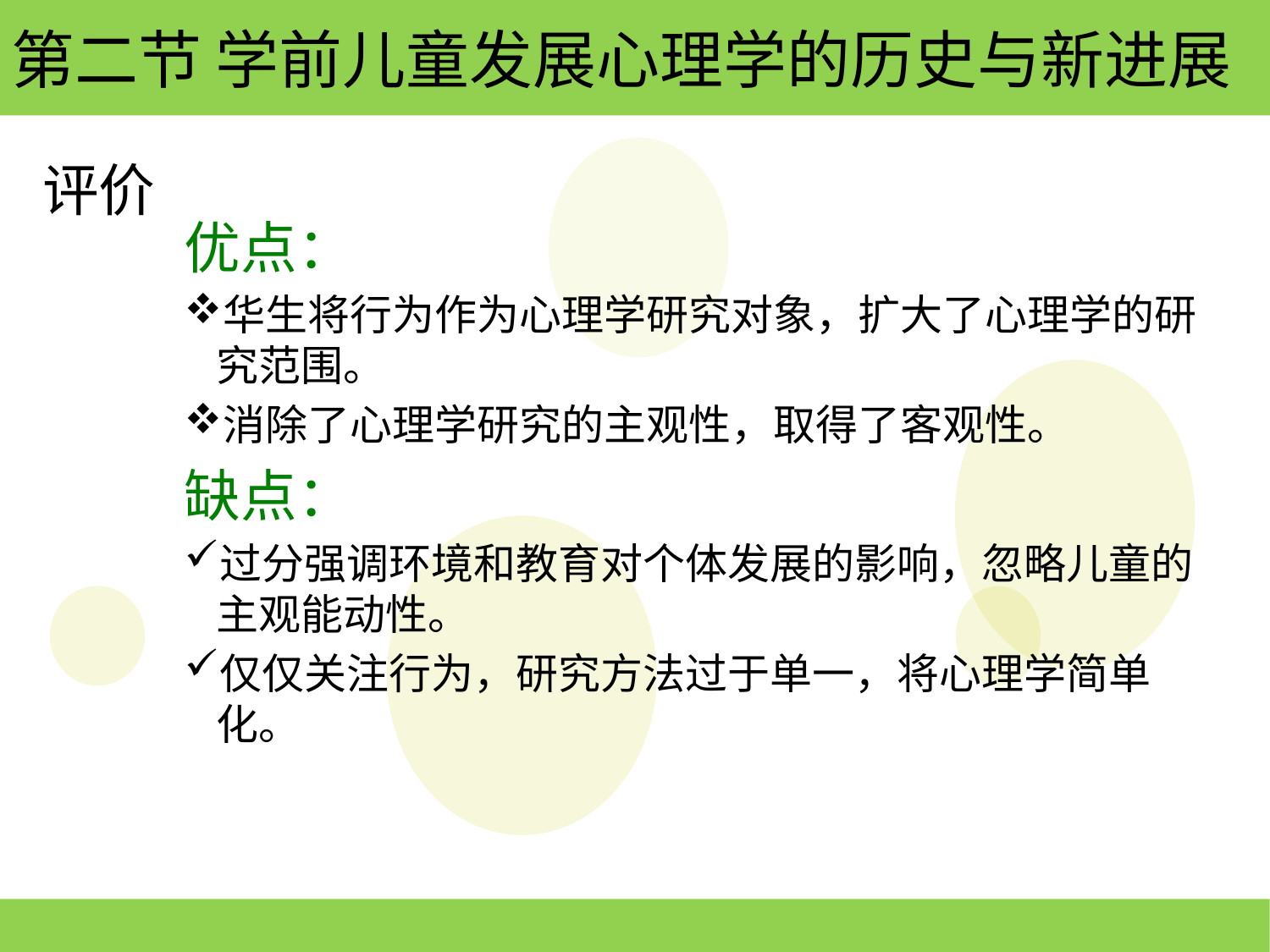

第二节 学前儿童发展心理学的历史与新进展

评价
优点：
华生将行为作为心理学研究对象，扩大了心理学的研究范围。
消除了心理学研究的主观性，取得了客观性。
缺点：
过分强调环境和教育对个体发展的影响，忽略儿童的主观能动性。
仅仅关注行为，研究方法过于单一，将心理学简单化。